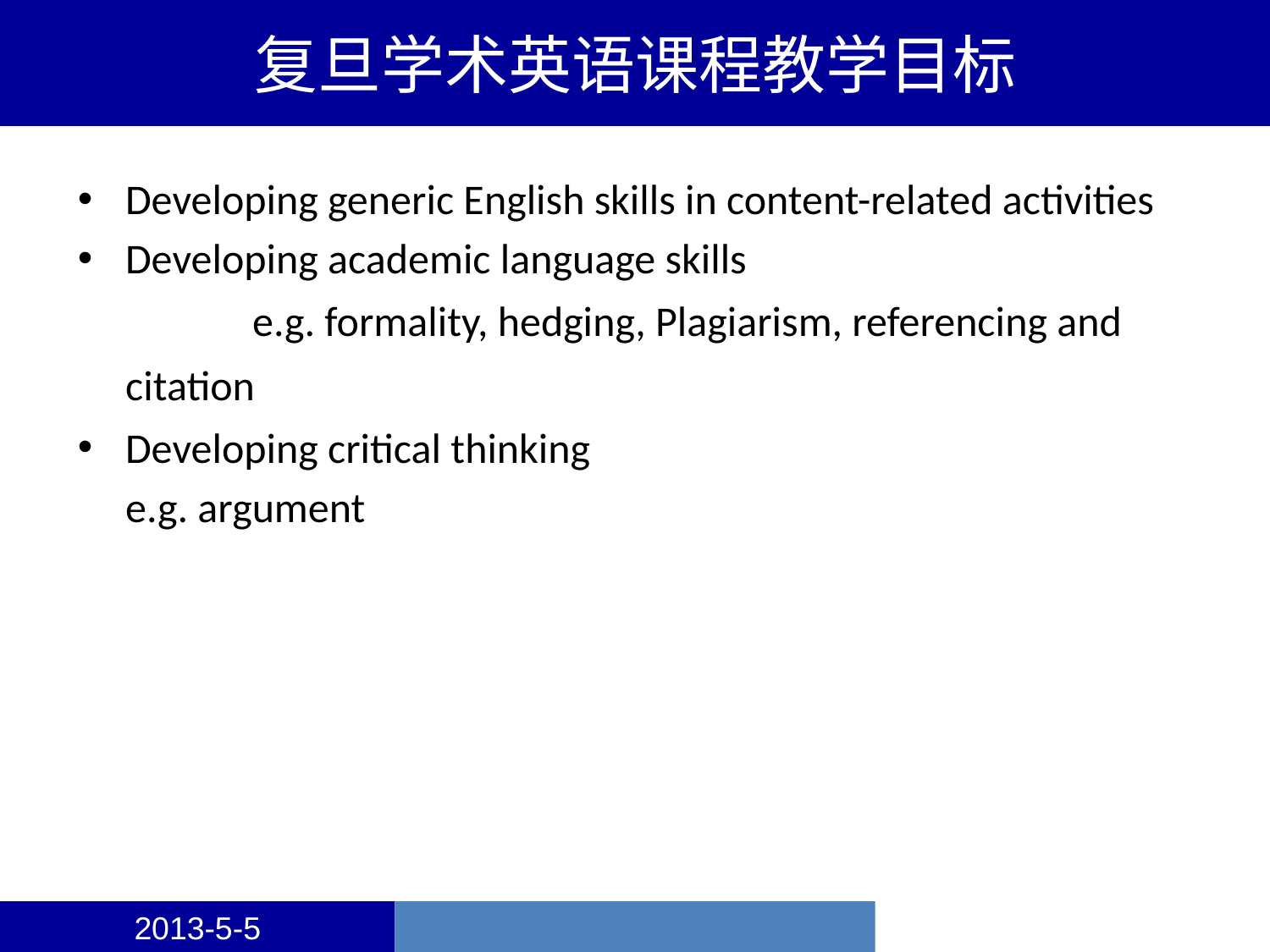

# 复旦学术英语课程教学目标
Developing generic English skills in content-related activities
Developing academic language skills
     	e.g. formality, hedging, Plagiarism, referencing and citation
Developing critical thinking
    	e.g. argument
2013-5-5